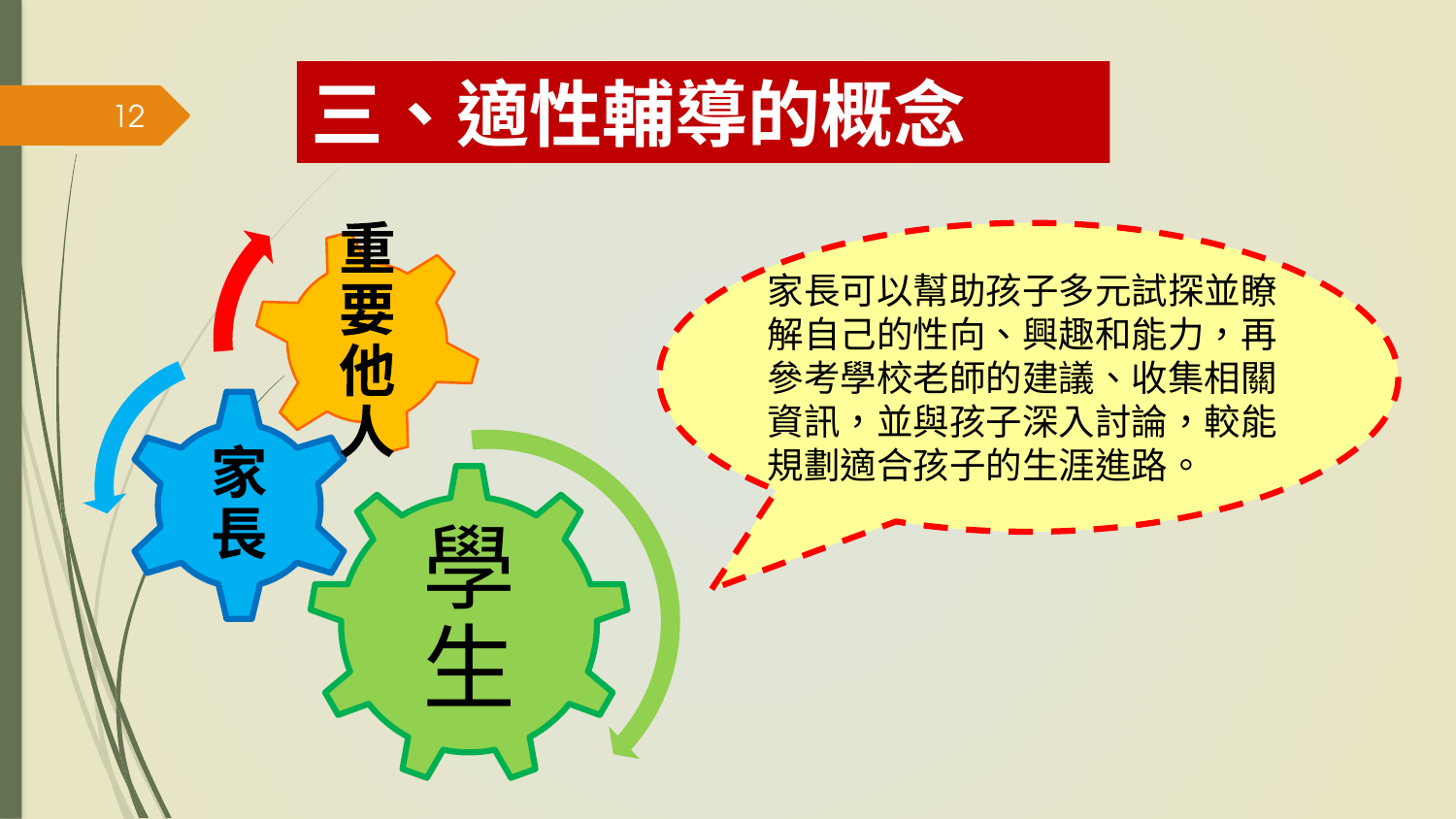

三、適性輔導的概念
12
學生
家長
重要他人
家長可以幫助孩子多元試探並瞭解自己的性向、興趣和能力，再參考學校老師的建議、收集相關資訊，並與孩子深入討論，較能規劃適合孩子的生涯進路。